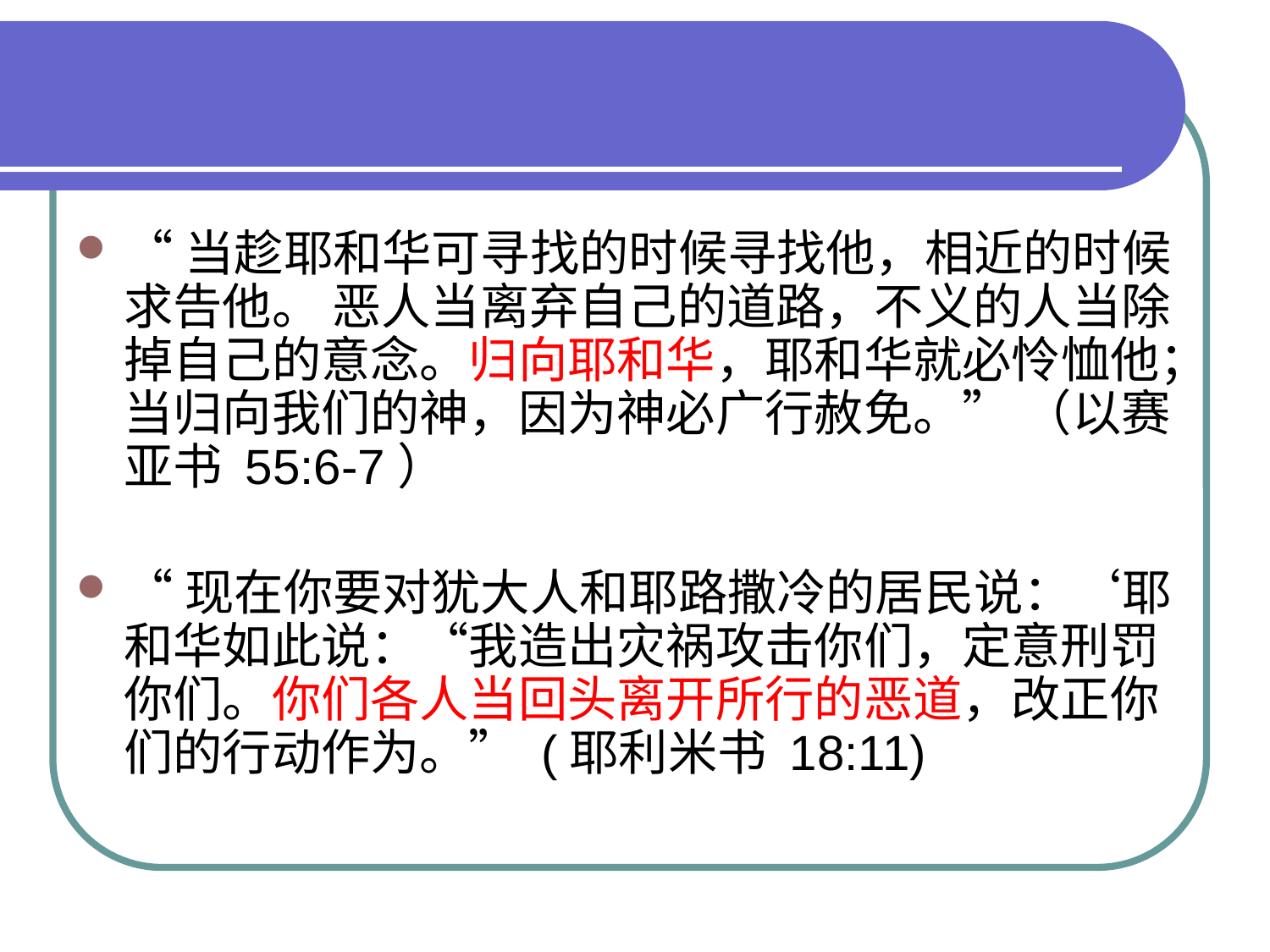

#
“当趁耶和华可寻找的时候寻找他，相近的时候求告他。 恶人当离弃自己的道路，不义的人当除掉自己的意念。归向耶和华，耶和华就必怜恤他；当归向我们的神，因为神必广行赦免。” （以赛亚书 55:6-7）

“现在你要对犹大人和耶路撒冷的居民说：‘耶和华如此说：“我造出灾祸攻击你们，定意刑罚你们。你们各人当回头离开所行的恶道，改正你们的行动作为。” (耶利米书 18:11)